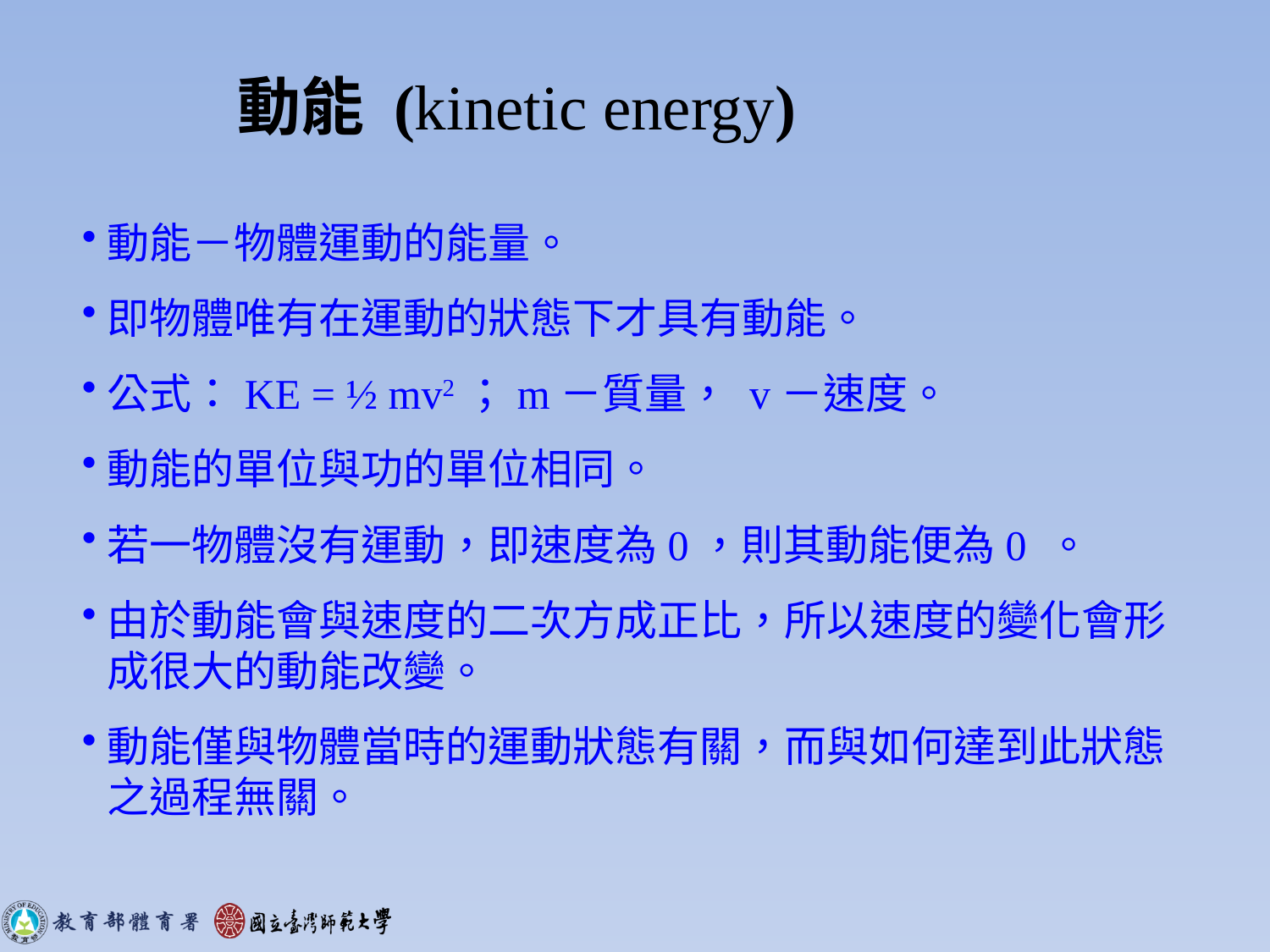

動能 (kinetic energy)
動能－物體運動的能量。
即物體唯有在運動的狀態下才具有動能。
公式：KE = ½ mv2；m－質量， v－速度。
動能的單位與功的單位相同。
若一物體沒有運動，即速度為0，則其動能便為0 。
由於動能會與速度的二次方成正比，所以速度的變化會形成很大的動能改變。
動能僅與物體當時的運動狀態有關，而與如何達到此狀態之過程無關。